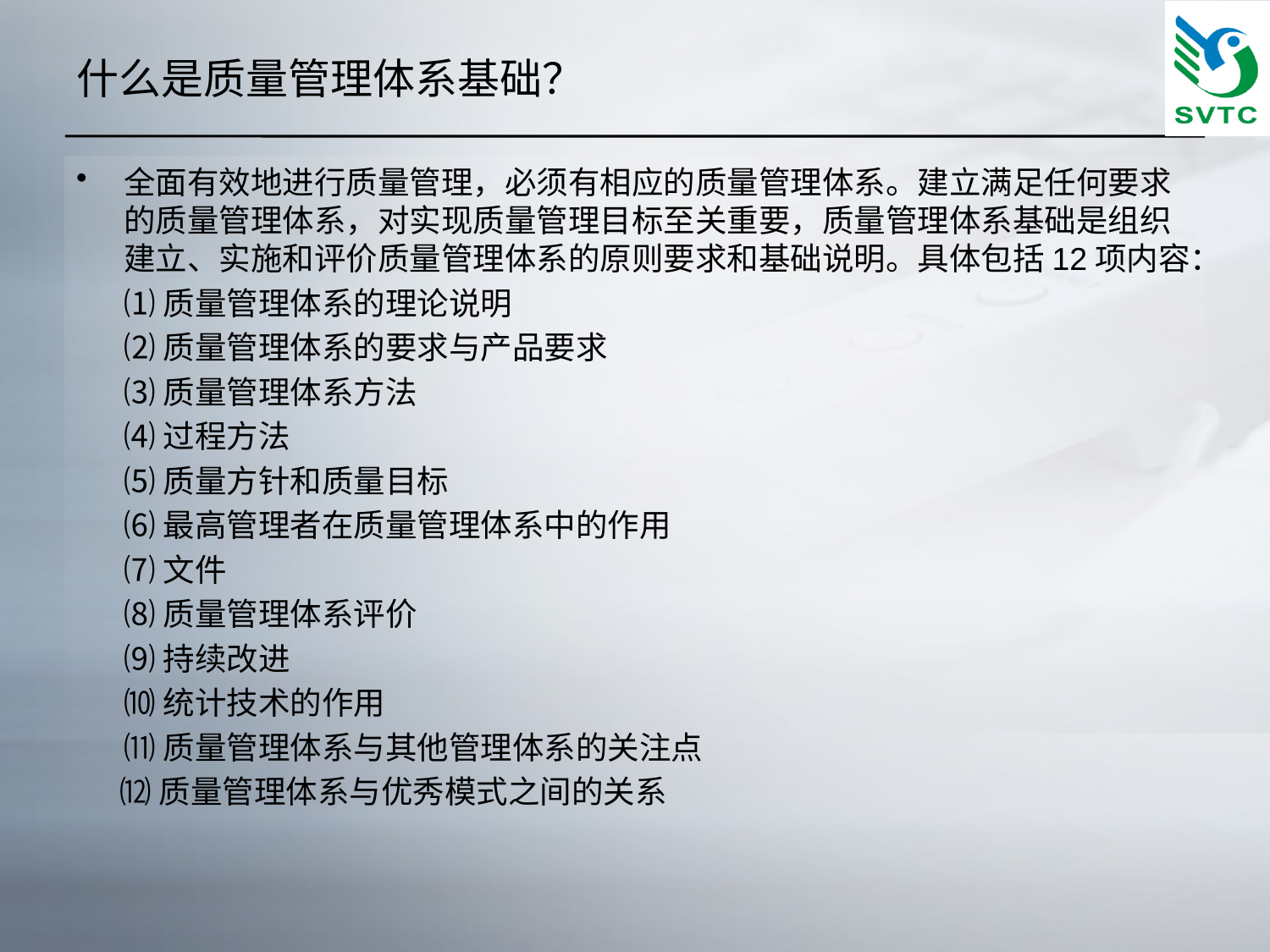

# 什么是质量管理体系基础？
全面有效地进行质量管理，必须有相应的质量管理体系。建立满足任何要求的质量管理体系，对实现质量管理目标至关重要，质量管理体系基础是组织建立、实施和评价质量管理体系的原则要求和基础说明。具体包括12项内容：
	⑴质量管理体系的理论说明
	⑵质量管理体系的要求与产品要求
	⑶质量管理体系方法
	⑷过程方法
	⑸质量方针和质量目标
	⑹最高管理者在质量管理体系中的作用
	⑺文件
	⑻质量管理体系评价
	⑼持续改进
	⑽统计技术的作用
	⑾质量管理体系与其他管理体系的关注点
      ⑿质量管理体系与优秀模式之间的关系